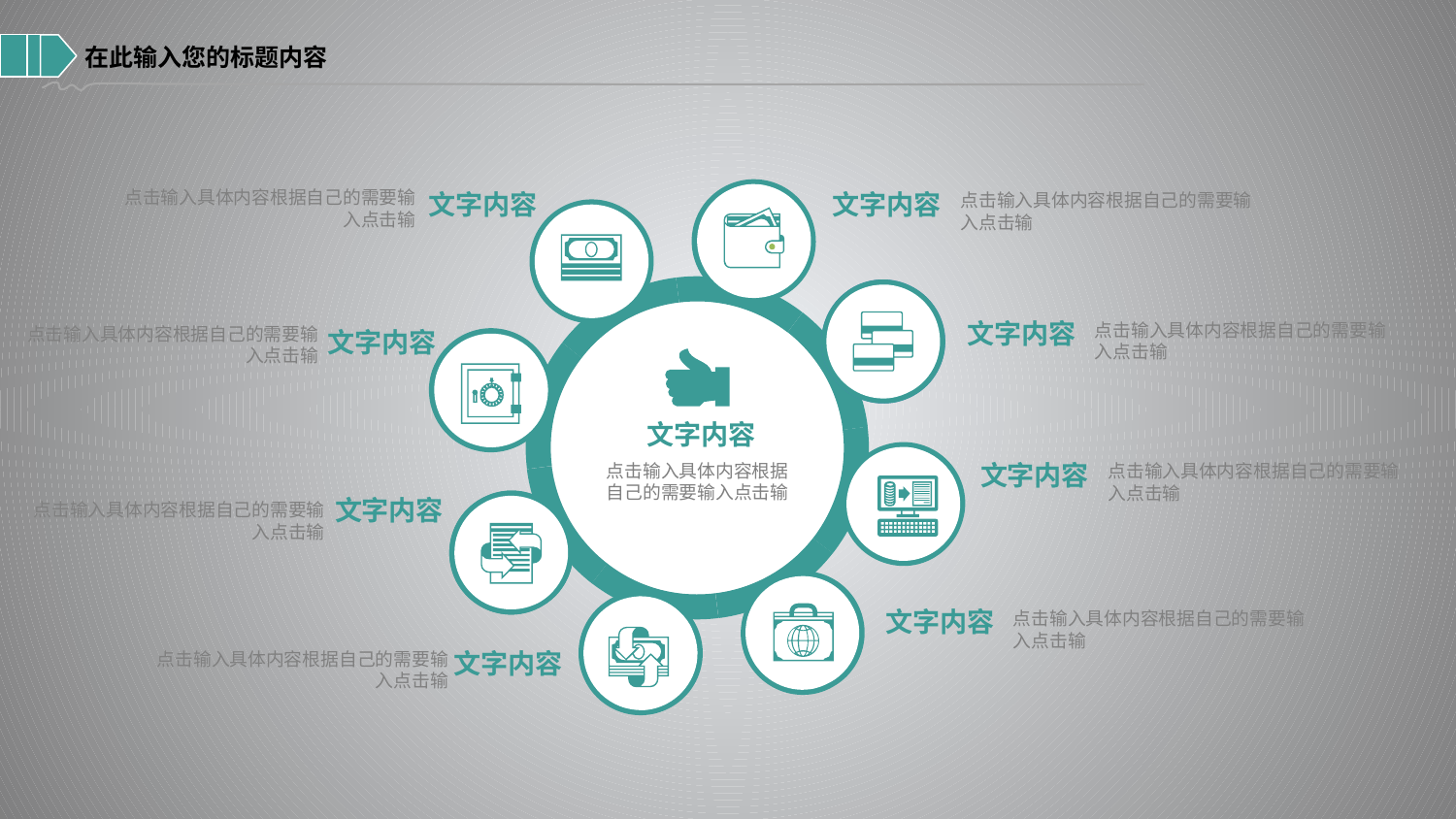

在此输入您的标题内容

点击输入具体内容根据自己的需要输入点击输
文字内容
文字内容
点击输入具体内容根据自己的需要输入点击输
文字内容
点击输入具体内容根据自己的需要输入点击输
点击输入具体内容根据自己的需要输入点击输
文字内容
文字内容
点击输入具体内容根据自己的需要输入点击输
文字内容
点击输入具体内容根据自己的需要输入点击输
文字内容
点击输入具体内容根据自己的需要输入点击输
文字内容
点击输入具体内容根据自己的需要输入点击输

文字内容
点击输入具体内容根据自己的需要输入点击输